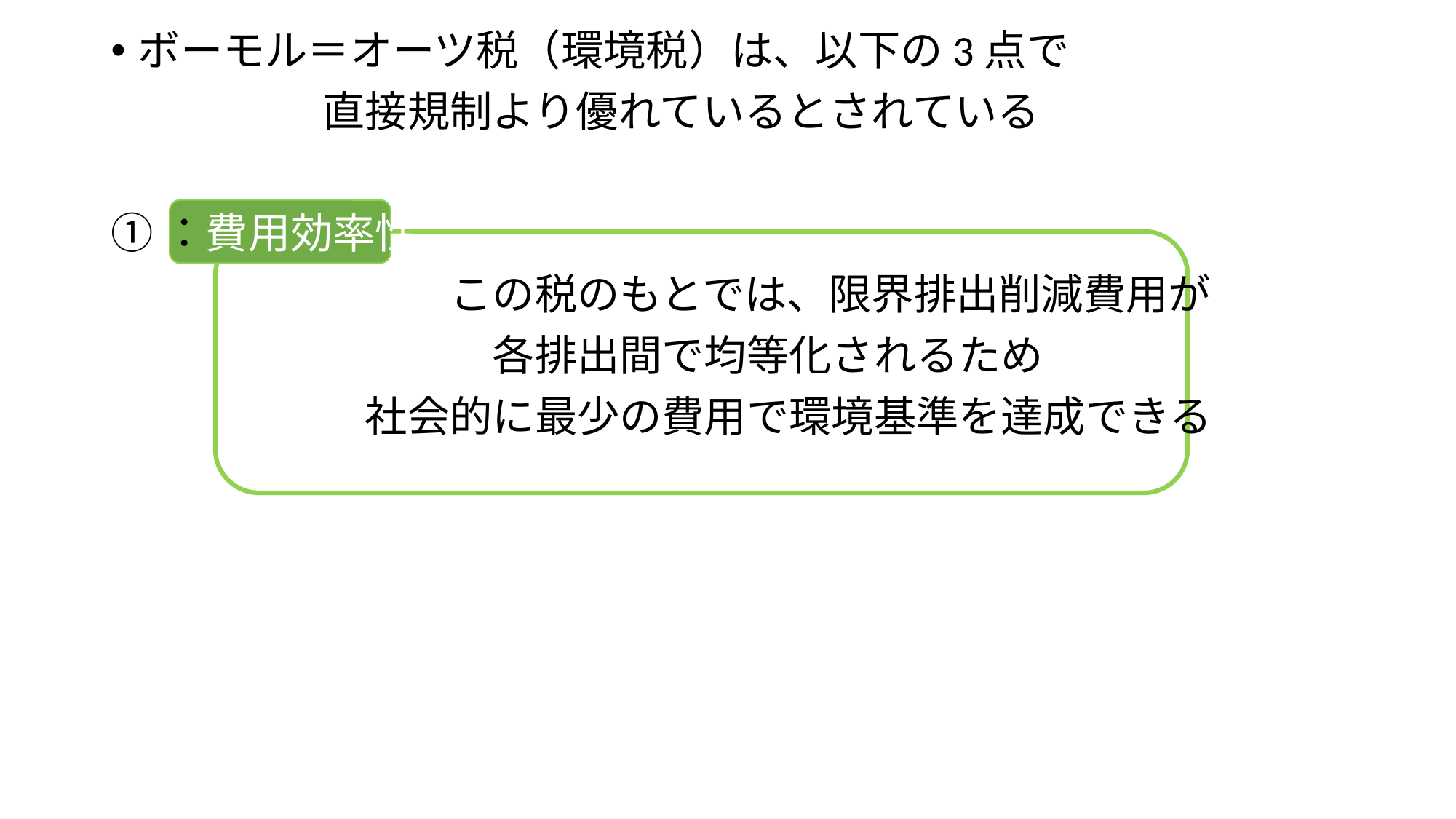

ボーモル＝オーツ税（環境税）は、以下の3点で
　　　　　直接規制より優れているとされている

①：費用効率性
　　　　　　　　この税のもとでは、限界排出削減費用が
　　　　　　　　　各排出間で均等化されるため
　　　　　　社会的に最少の費用で環境基準を達成できる
#